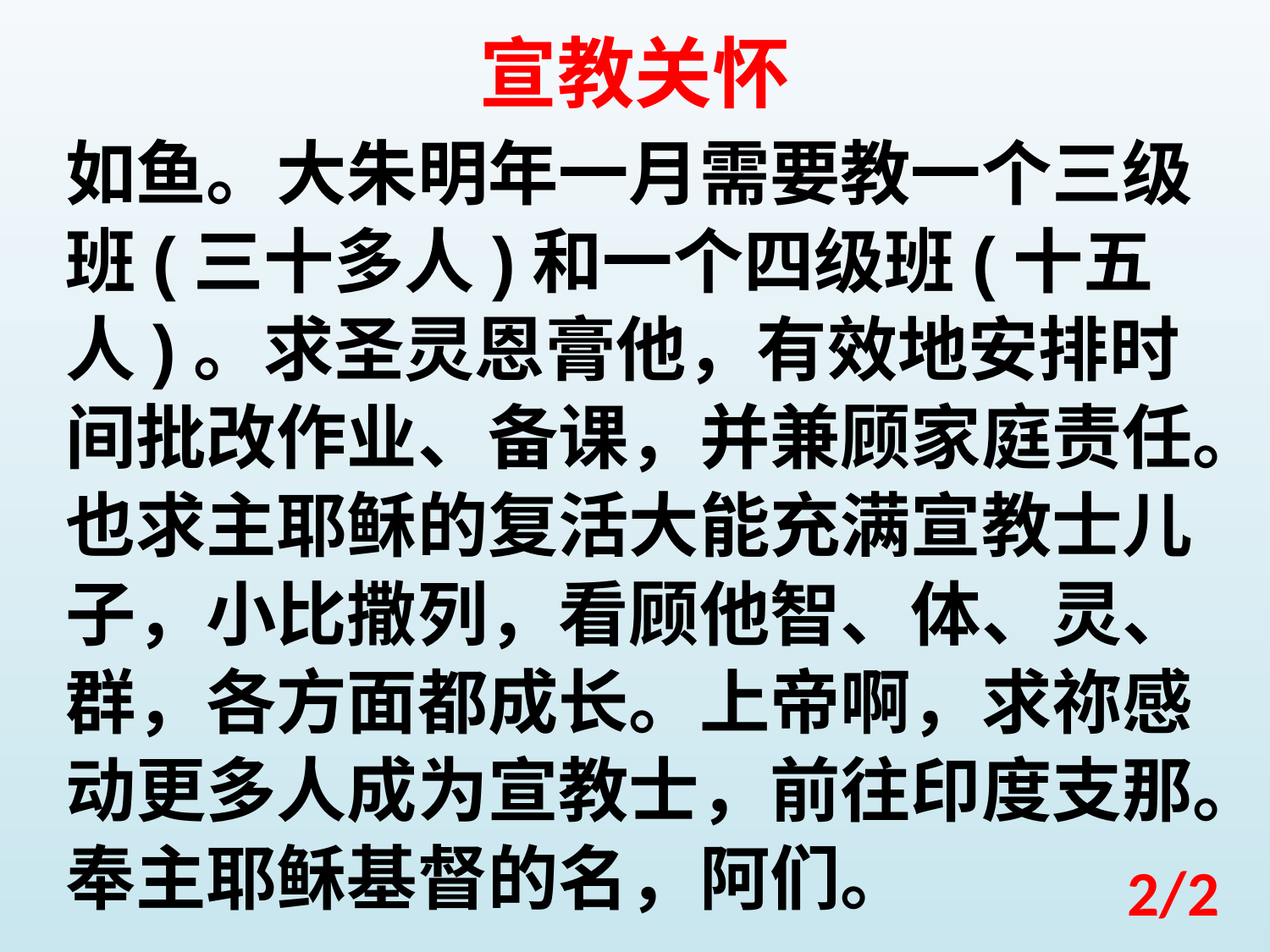

宣教关怀
如鱼。大朱明年一月需要教一个三级班(三十多人)和一个四级班(十五人)。求圣灵恩膏他，有效地安排时间批改作业、备课，并兼顾家庭责任。也求主耶稣的复活大能充满宣教士儿子，小比撒列，看顾他智、体、灵、群，各方面都成长。上帝啊，求祢感动更多人成为宣教士，前往印度支那。奉主耶稣基督的名，阿们。
2/2